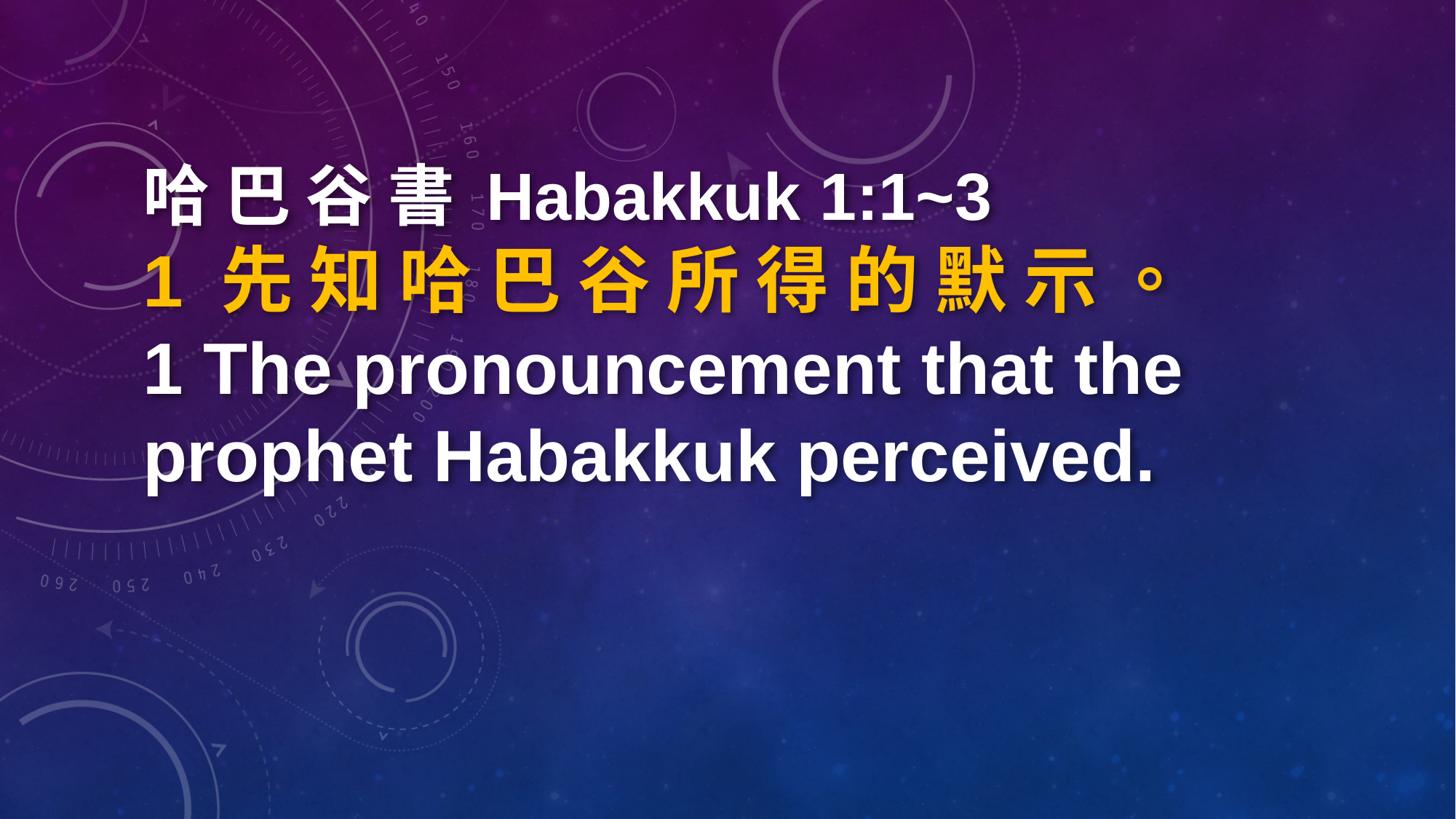

哈 巴 谷 書 Habakkuk 1:1~3
1 先 知 哈 巴 谷 所 得 的 默 示 。
1 The pronouncement that the prophet Habakkuk perceived.